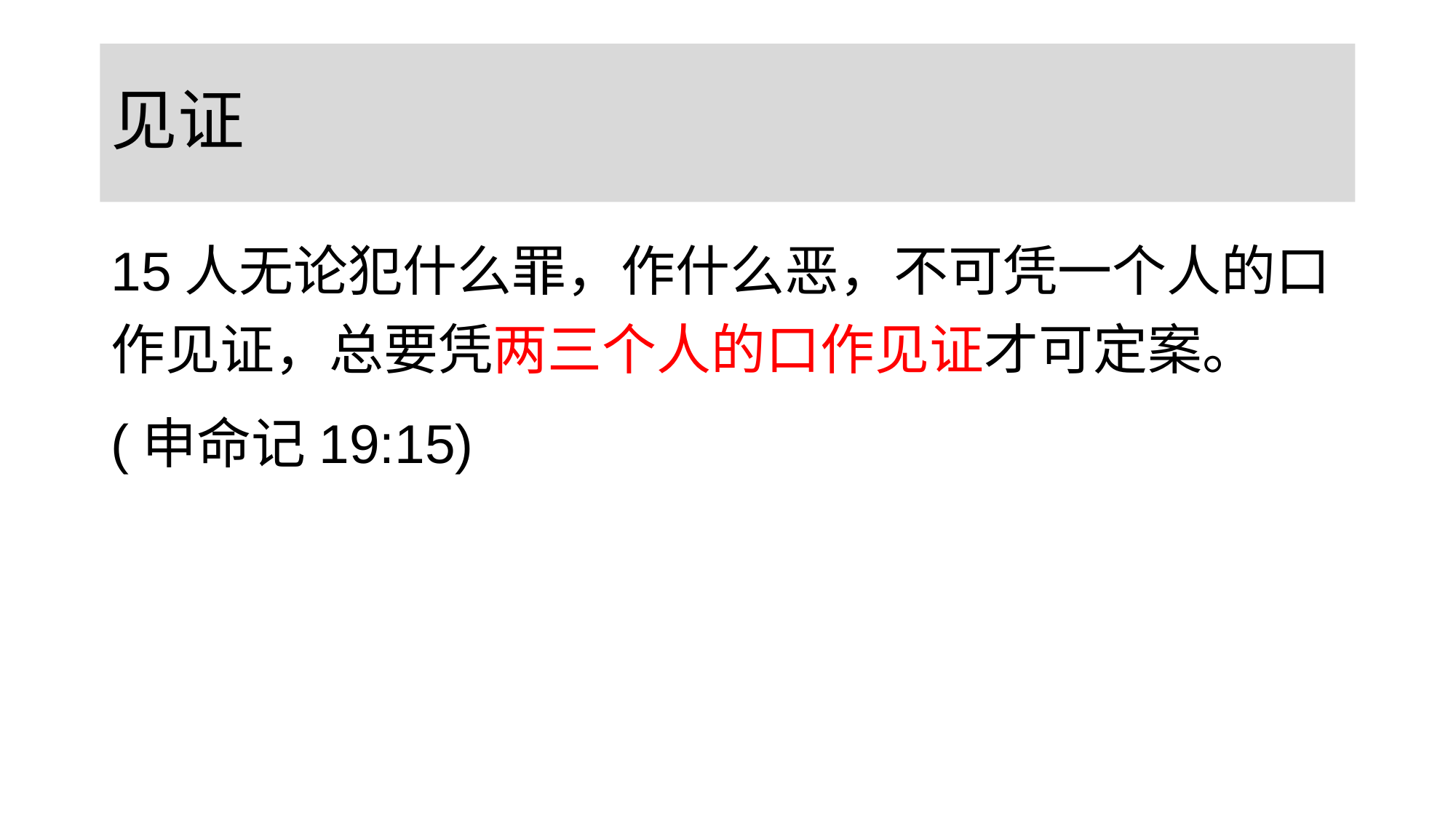

# 见证
15人无论犯什么罪，作什么恶，不可凭一个人的口作见证，总要凭两三个人的口作见证才可定案。
(申命记19:15)